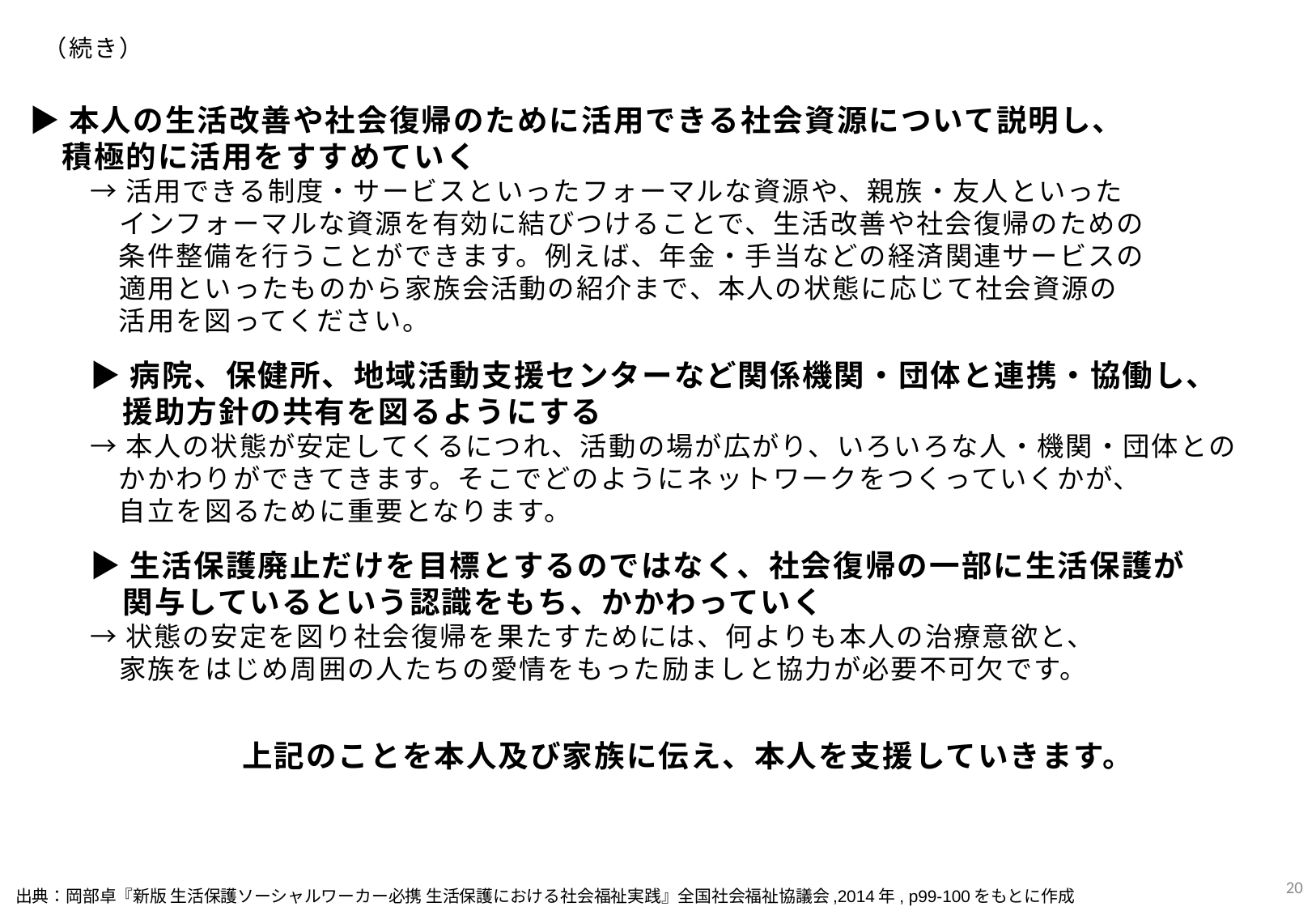

（続き）
▶本人の生活改善や社会復帰のために活用できる社会資源について説明し、
　積極的に活用をすすめていく
→活用できる制度・サービスといったフォーマルな資源や、親族・友人といった
　インフォーマルな資源を有効に結びつけることで、生活改善や社会復帰のための
　条件整備を行うことができます。例えば、年金・手当などの経済関連サービスの
　適用といったものから家族会活動の紹介まで、本人の状態に応じて社会資源の
　活用を図ってください。
▶病院、保健所、地域活動支援センターなど関係機関・団体と連携・協働し、
　援助方針の共有を図るようにする
→本人の状態が安定してくるにつれ、活動の場が広がり、いろいろな人・機関・団体との
　かかわりができてきます。そこでどのようにネットワークをつくっていくかが、
　自立を図るために重要となります。
▶生活保護廃止だけを目標とするのではなく、社会復帰の一部に生活保護が
　関与しているという認識をもち、かかわっていく
→状態の安定を図り社会復帰を果たすためには、何よりも本人の治療意欲と、
　家族をはじめ周囲の人たちの愛情をもった励ましと協力が必要不可欠です。

上記のことを本人及び家族に伝え、本人を支援していきます。
20
出典：岡部卓『新版 生活保護ソーシャルワーカー必携 生活保護における社会福祉実践』全国社会福祉協議会,2014年, p99-100をもとに作成